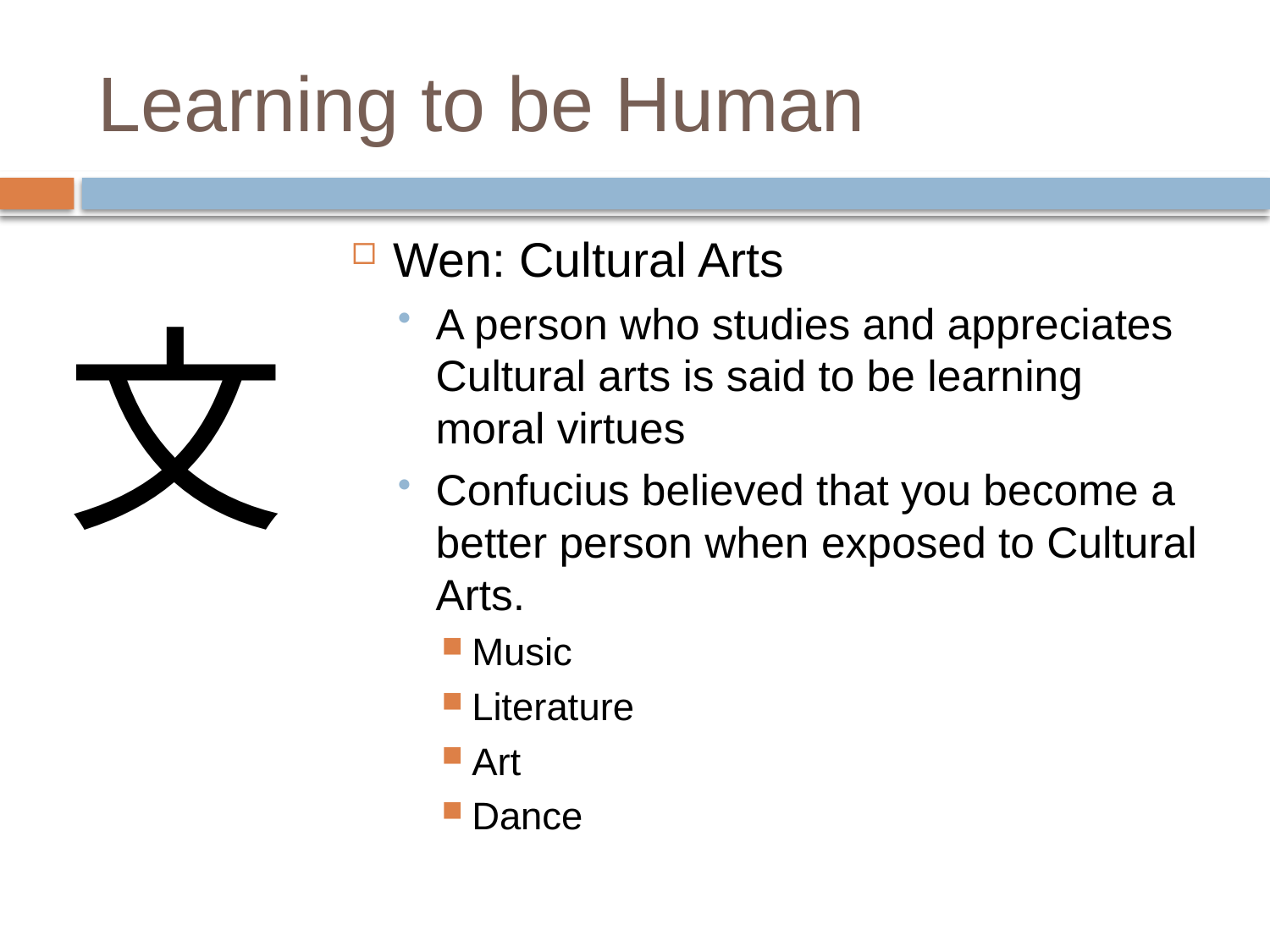

# Learning to be Human
Wen: Cultural Arts
A person who studies and appreciates Cultural arts is said to be learning moral virtues
Confucius believed that you become a better person when exposed to Cultural Arts.
Music
Literature
Art
Dance
文